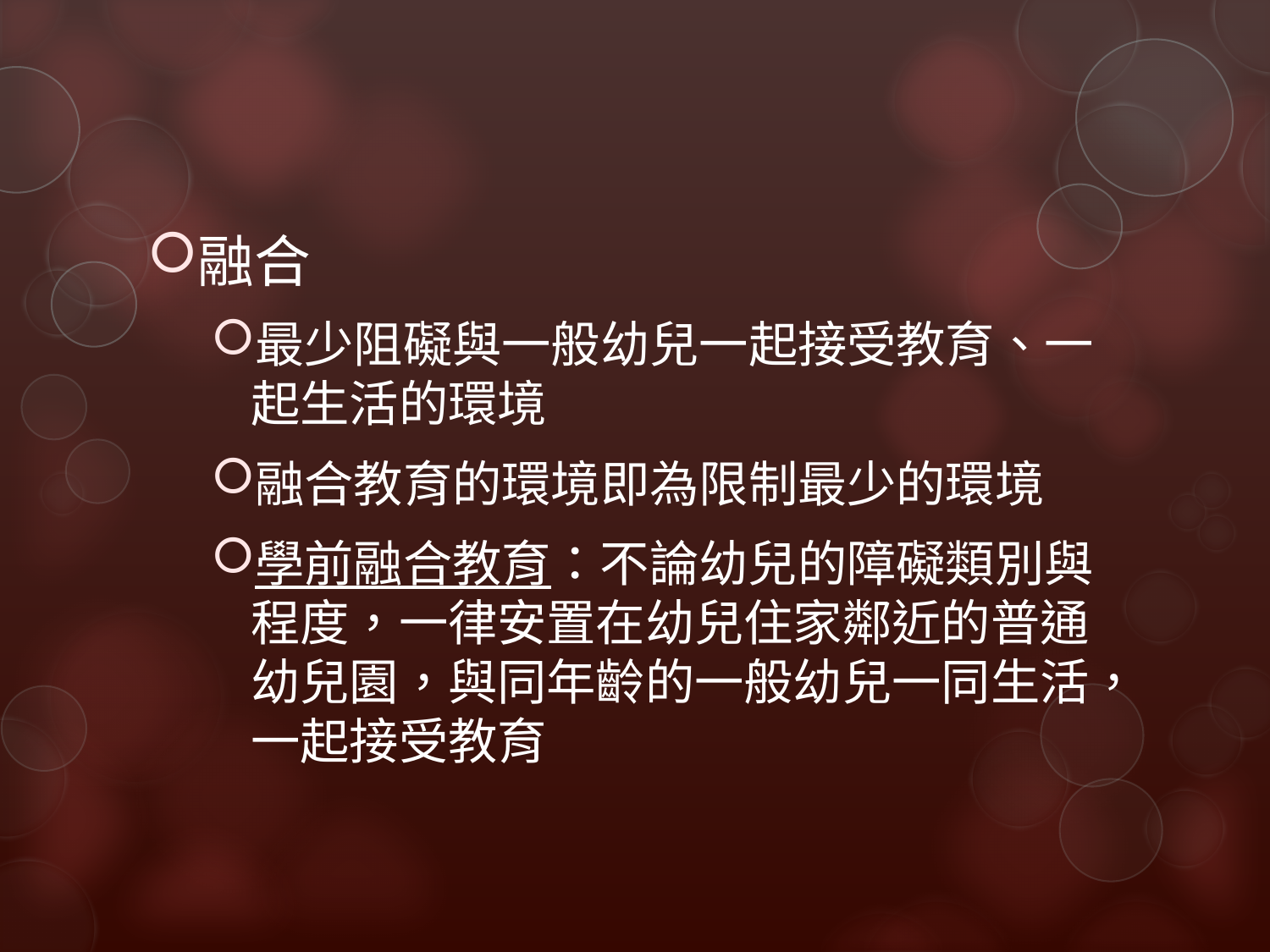

#
融合
最少阻礙與一般幼兒一起接受教育、一起生活的環境
融合教育的環境即為限制最少的環境
學前融合教育：不論幼兒的障礙類別與程度，一律安置在幼兒住家鄰近的普通幼兒園，與同年齡的一般幼兒一同生活，一起接受教育